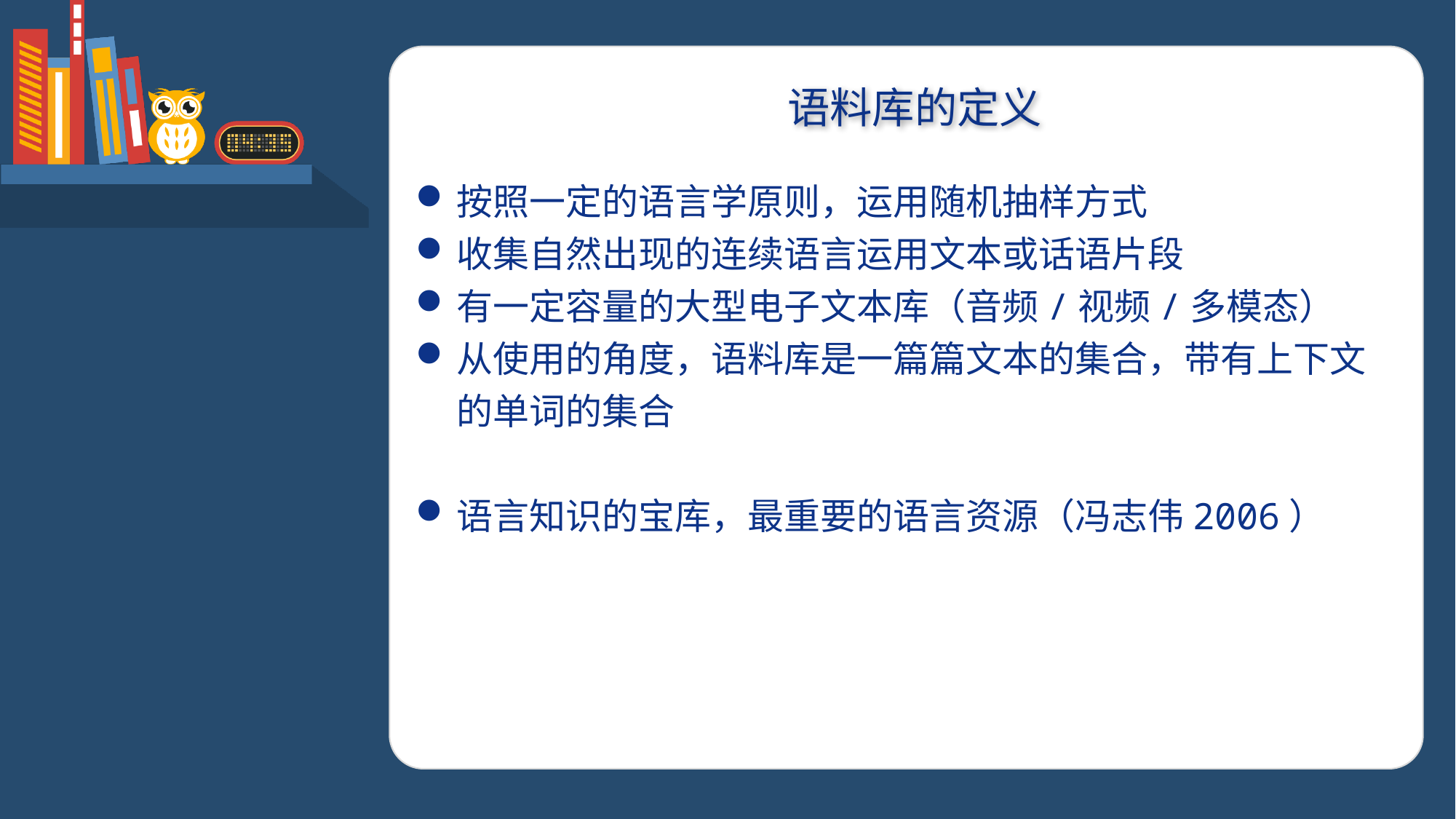

语料库的定义
按照一定的语言学原则，运用随机抽样方式
收集自然出现的连续语言运用文本或话语片段
有一定容量的大型电子文本库（音频/视频/多模态）
从使用的角度，语料库是一篇篇文本的集合，带有上下文的单词的集合

语言知识的宝库，最重要的语言资源（冯志伟2006）